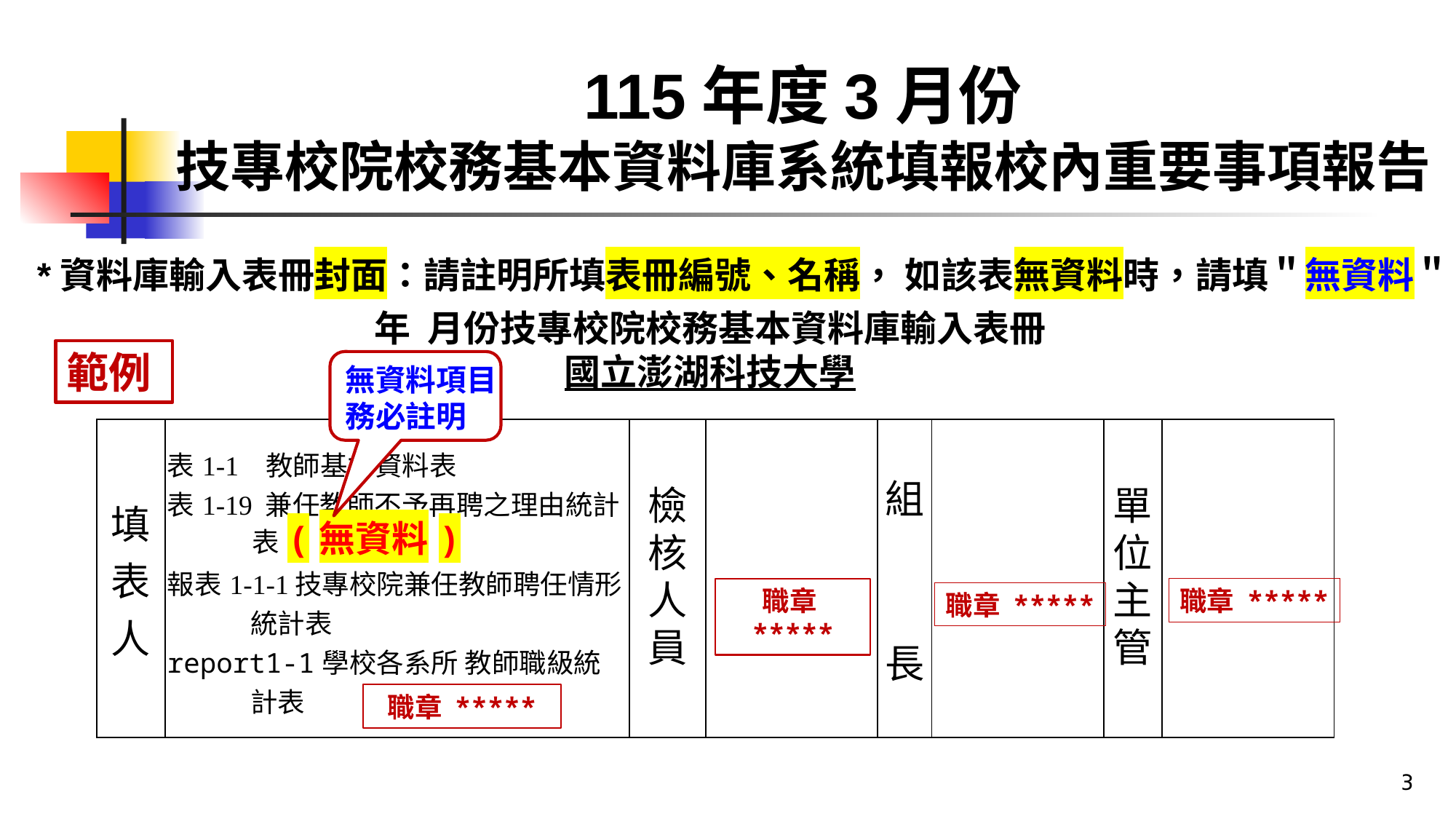

115年度3月份
技專校院校務基本資料庫系統填報校內重要事項報告
*資料庫輸入表冊封面：請註明所填表冊編號、名稱， 如該表無資料時，請填＂無資料＂
年  月份技專校院校務基本資料庫輸入表冊
國立澎湖科技大學
範例
無資料項目
務必註明
| 填 表人 | 表1-1 教師基本資料表 表1-19 兼任教師不予再聘之理由統計表(無資料) 報表1-1-1技專校院兼任教師聘任情形統計表 report1-1學校各系所 教師職級統計表 | 檢核人員 |  | 組     長 |  | 單位主管 |  |
| --- | --- | --- | --- | --- | --- | --- | --- |
職章*****
職章 *****
職章 *****
職章 *****
3